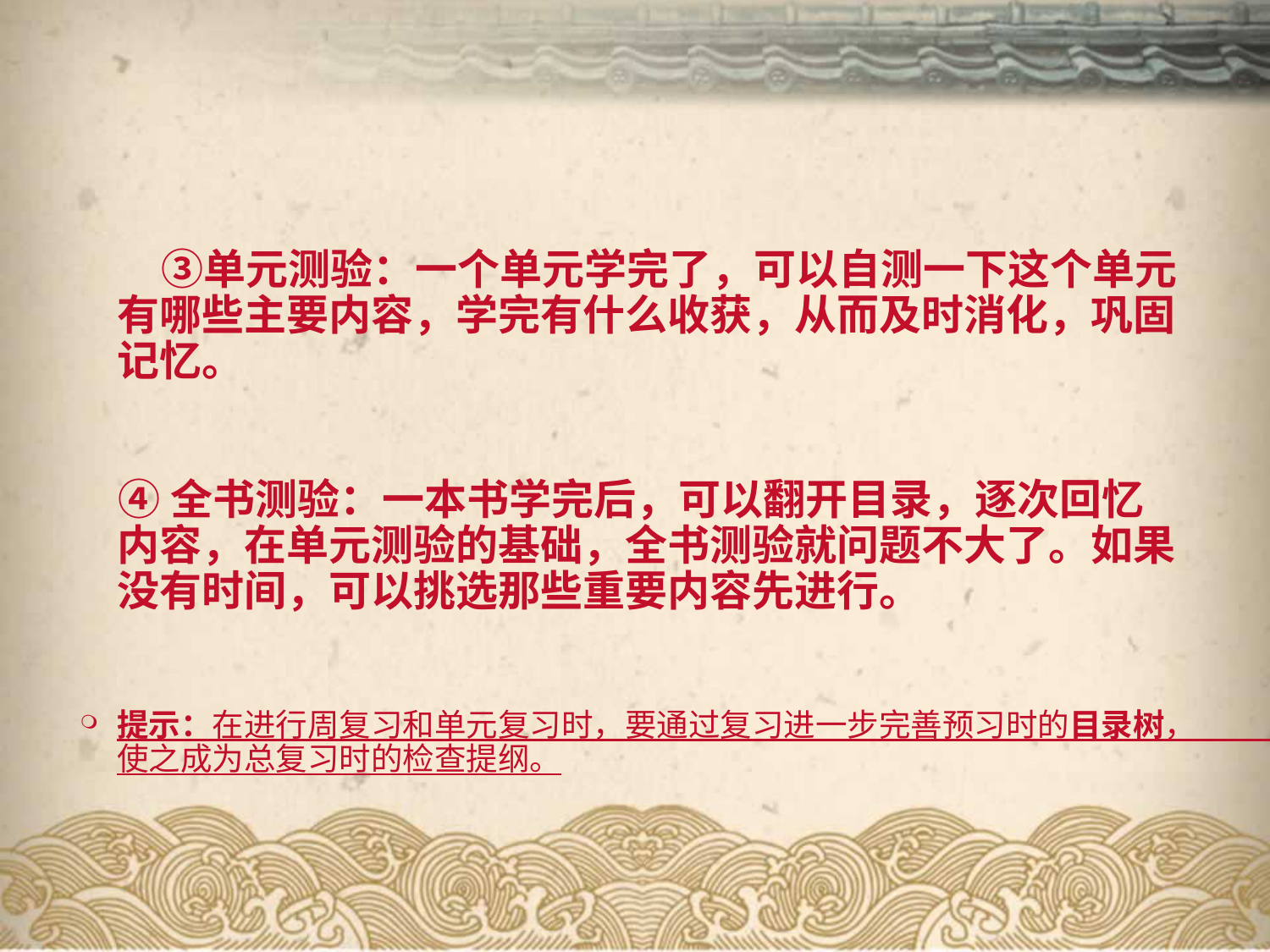

#

   　③单元测验：一个单元学完了，可以自测一下这个单元有哪些主要内容，学完有什么收获，从而及时消化，巩固记忆。

    ④全书测验：一本书学完后，可以翻开目录，逐次回忆内容，在单元测验的基础，全书测验就问题不大了。如果没有时间，可以挑选那些重要内容先进行。

提示：在进行周复习和单元复习时，要通过复习进一步完善预习时的目录树，使之成为总复习时的检查提纲。